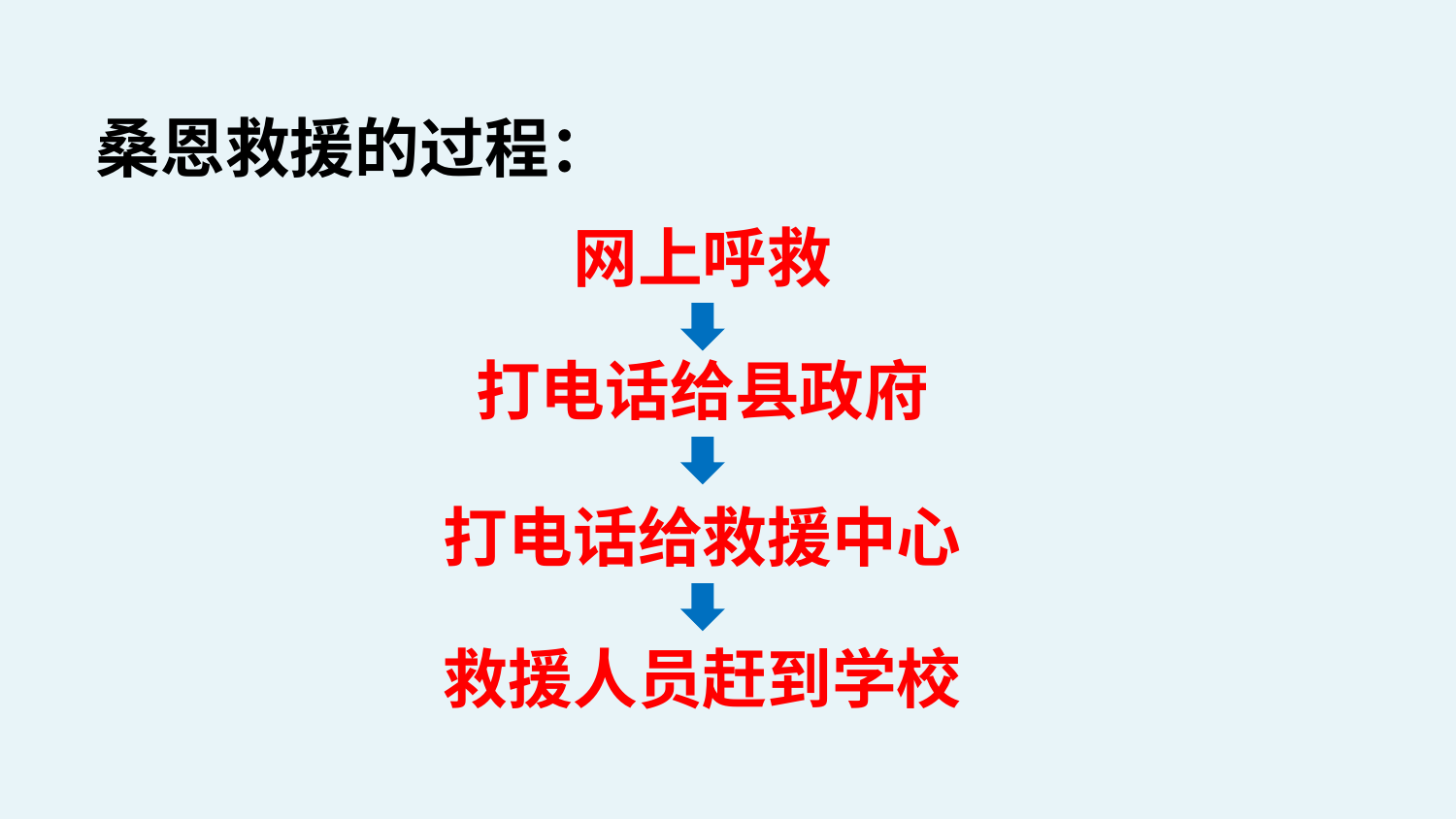

桑恩救援的过程：
网上呼救

打电话给县政府

打电话给救援中心

救援人员赶到学校